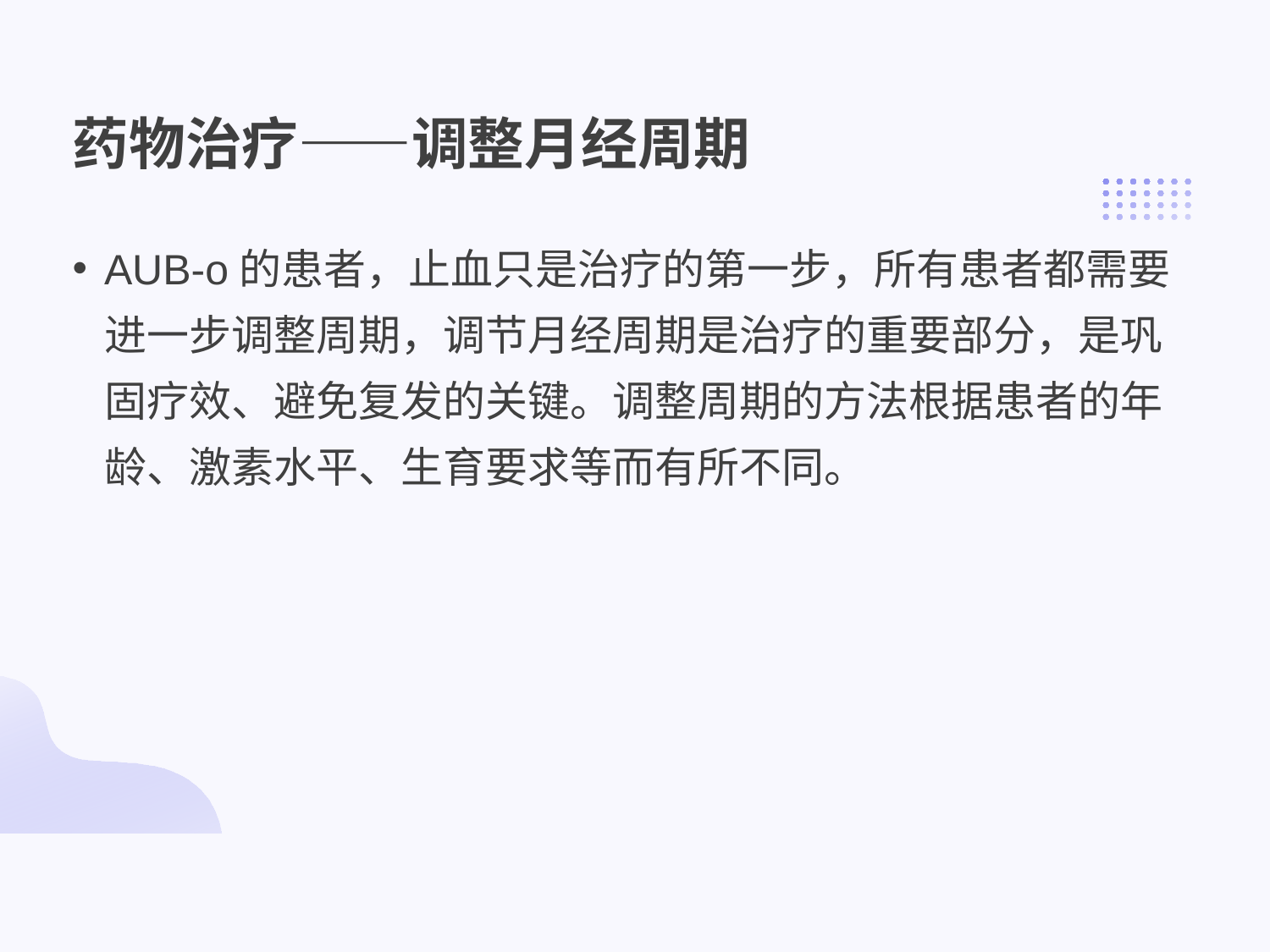

# 药物治疗——调整月经周期
AUB-o的患者，止血只是治疗的第一步，所有患者都需要进一步调整周期，调节月经周期是治疗的重要部分，是巩固疗效、避免复发的关键。调整周期的方法根据患者的年龄、激素水平、生育要求等而有所不同。